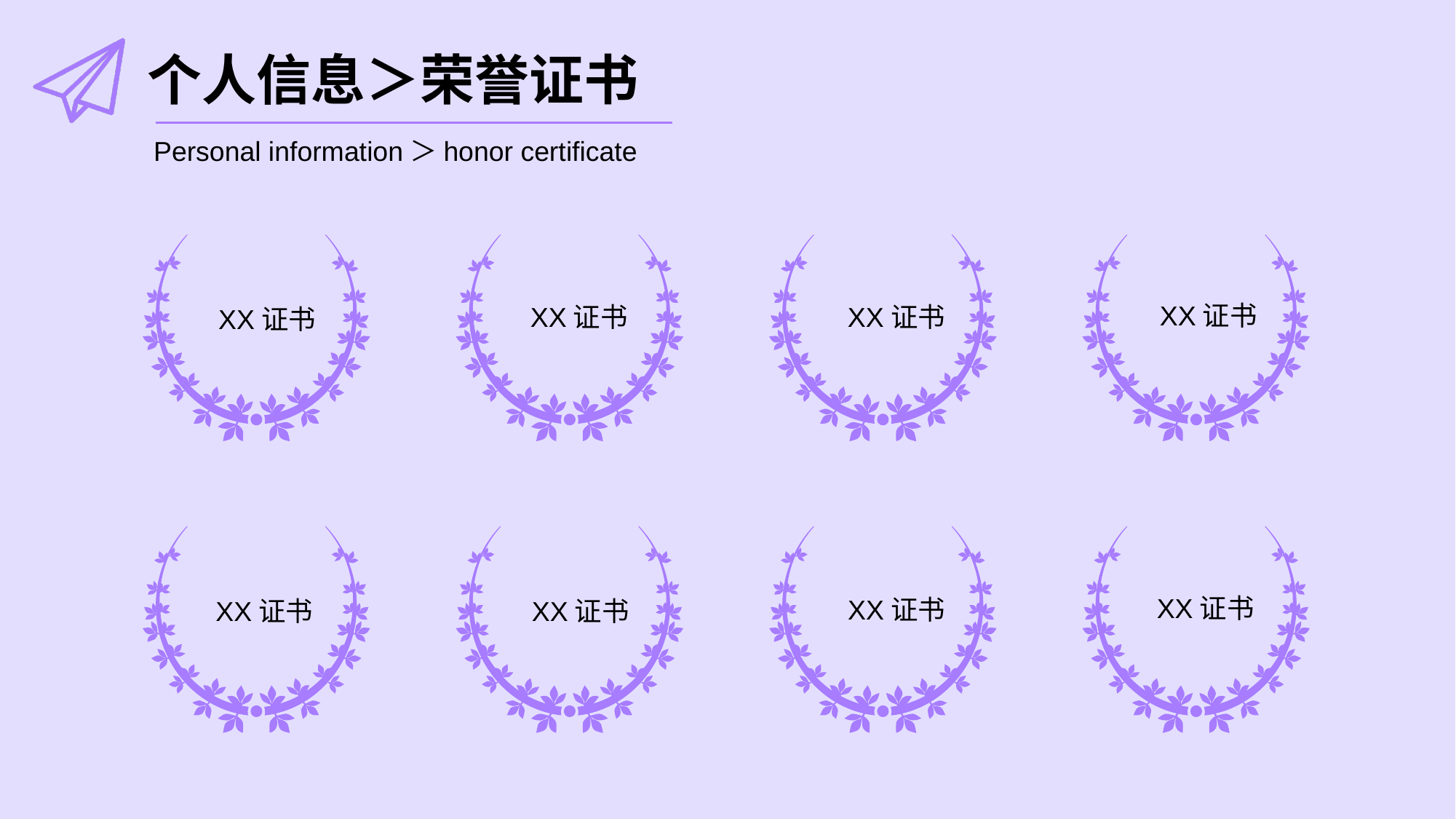

# 个人信息＞荣誉证书
Personal information＞honor certificate

XX证书
XX证书
XX证书
XX证书

XX证书
XX证书
XX证书
XX证书